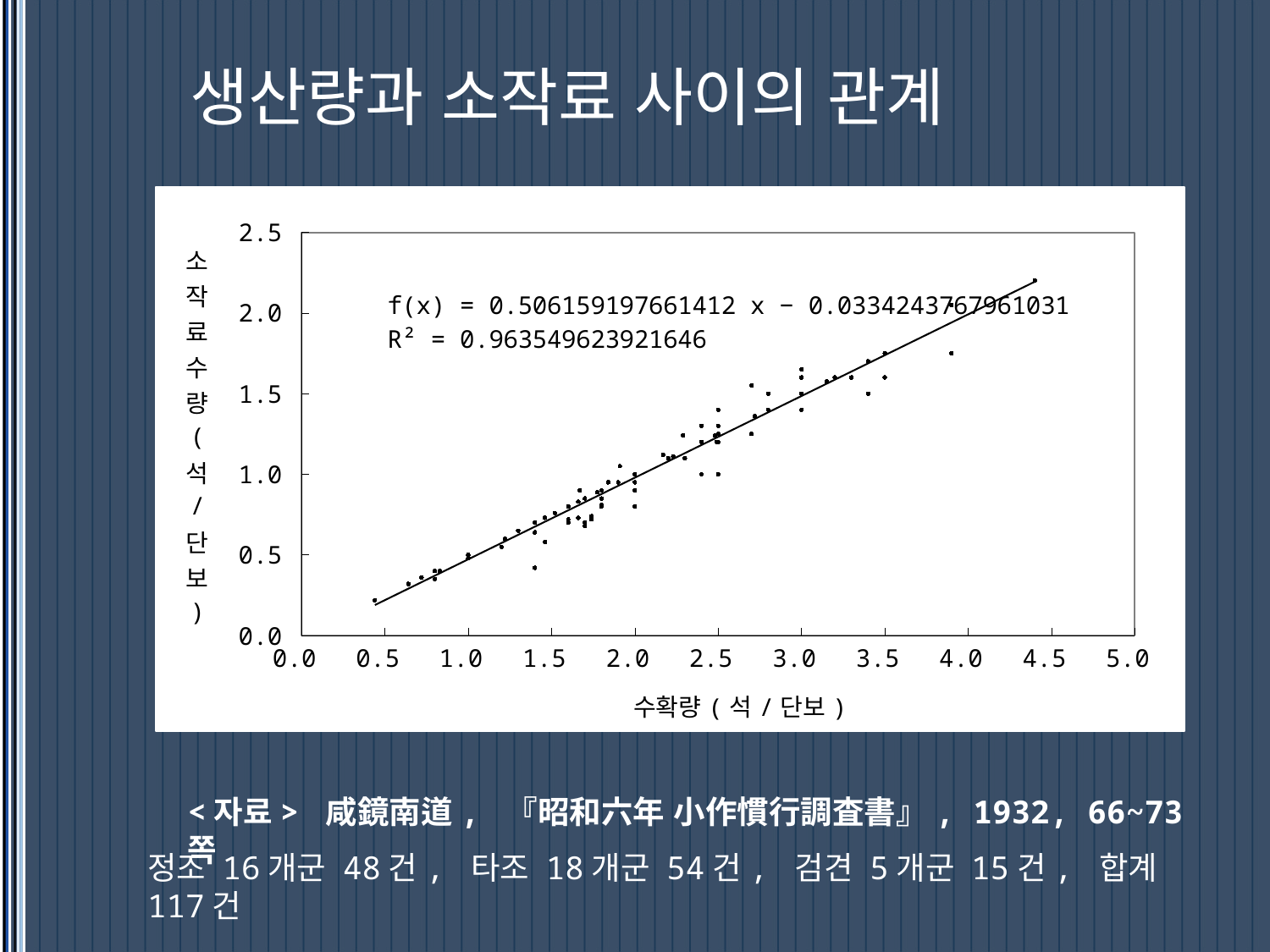

# 생산량과 소작료 사이의 관계

### Chart

| Category |  |
|---|---|
<자료> 咸鏡南道, 『昭和六年 小作慣行調査書』, 1932, 66~73쪽
정조 16개군 48건, 타조 18개군 54건, 검견 5개군 15건, 합계 117건